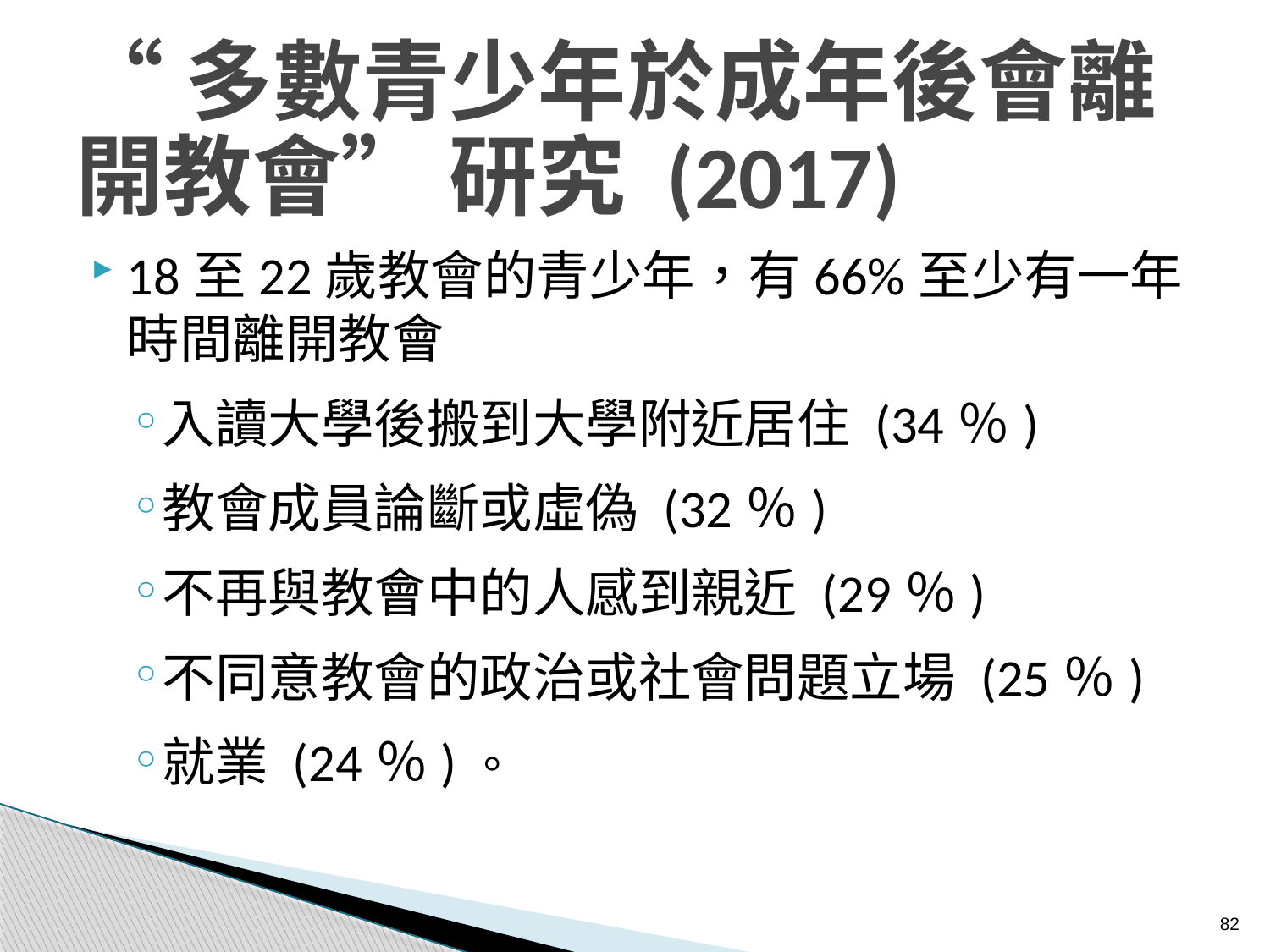

# “多數青少年於成年後會離開教會” 研究 (2017)
18至22歲教會的青少年，有66%至少有一年時間離開教會
入讀大學後搬到大學附近居住 (34％)
教會成員論斷或虛偽 (32％)
不再與教會中的人感到親近 (29％)
不同意教會的政治或社會問題立場 (25％)
就業 (24％)。
82